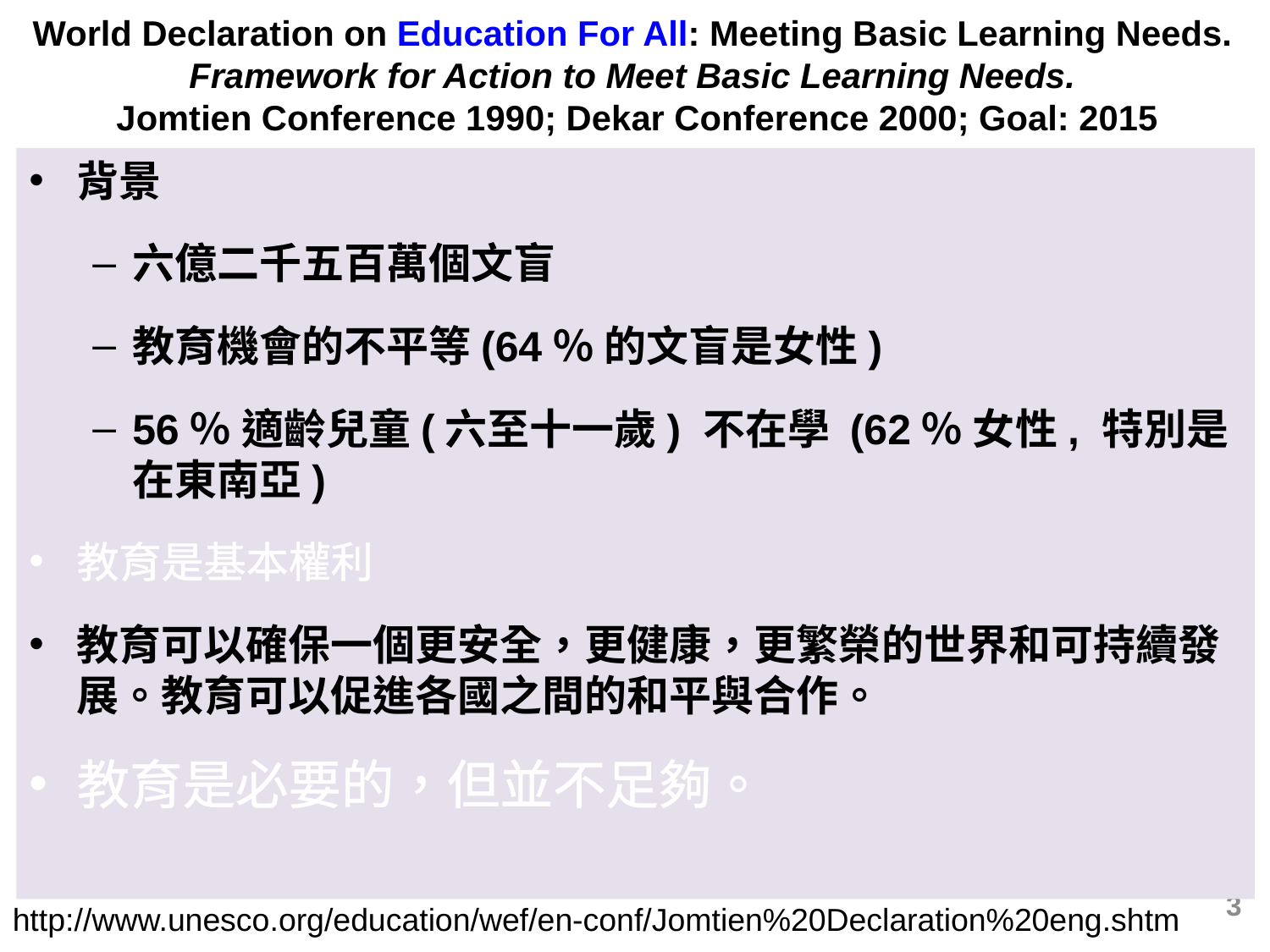

# World Declaration on Education For All: Meeting Basic Learning Needs. Framework for Action to Meet Basic Learning Needs. Jomtien Conference 1990; Dekar Conference 2000; Goal: 2015
背景
六億二千五百萬個文盲
教育機會的不平等(64％ 的文盲是女性)
56％ 適齡兒童(六至十一歲) 不在學 (62％ 女性, 特別是在東南亞)
教育是基本權利
教育可以確保一個更安全，更健康，更繁榮的世界和可持續發展。教育可以促進各國之間的和平與合作。
教育是必要的，但並不足夠。

3
http://www.unesco.org/education/wef/en-conf/Jomtien%20Declaration%20eng.shtm